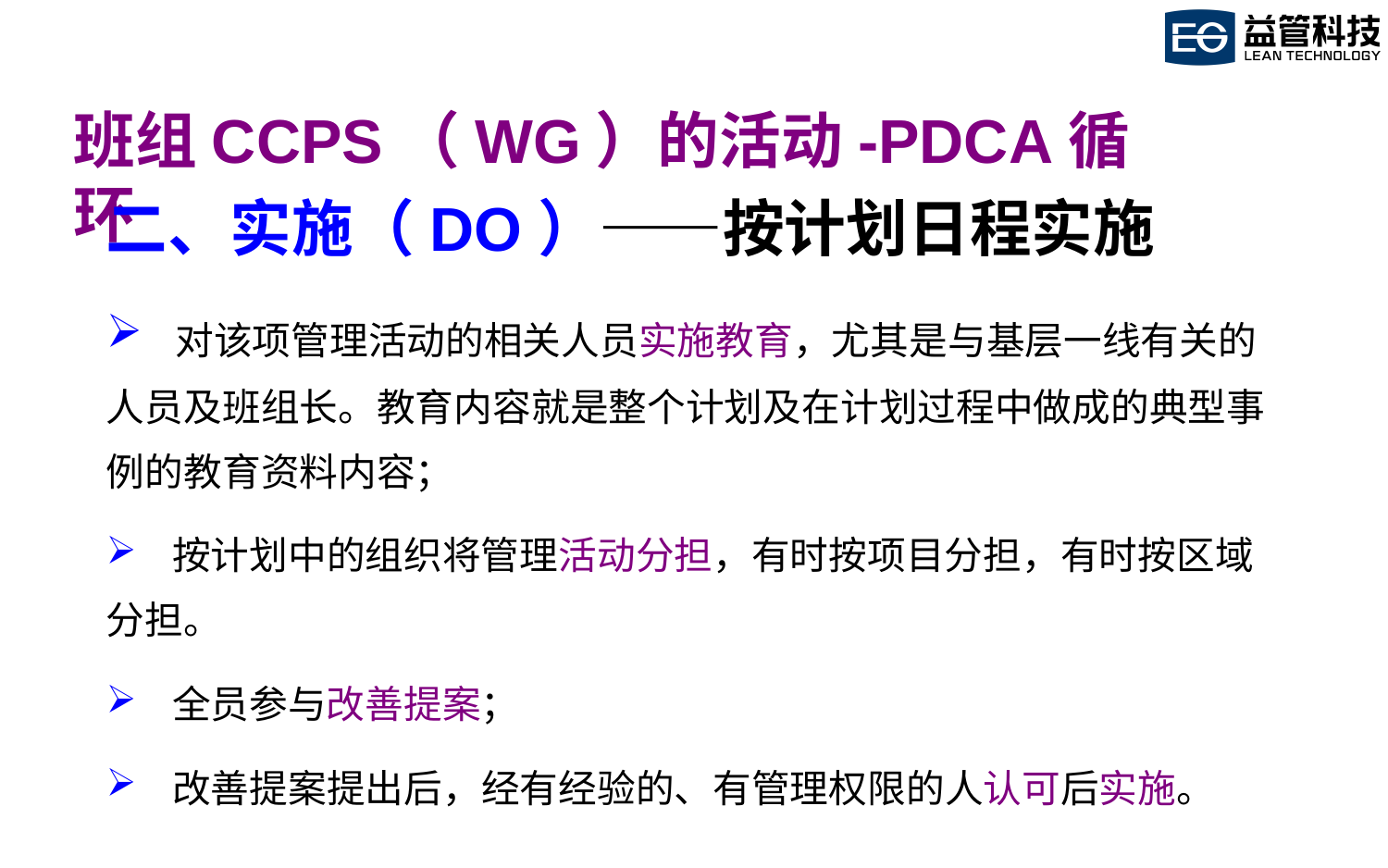

班组CCPS（WG）的活动-PDCA循环
二、实施（DO）——按计划日程实施
  对该项管理活动的相关人员实施教育，尤其是与基层一线有关的人员及班组长。教育内容就是整个计划及在计划过程中做成的典型事例的教育资料内容；
   按计划中的组织将管理活动分担，有时按项目分担，有时按区域分担。
   全员参与改善提案；
   改善提案提出后，经有经验的、有管理权限的人认可后实施。